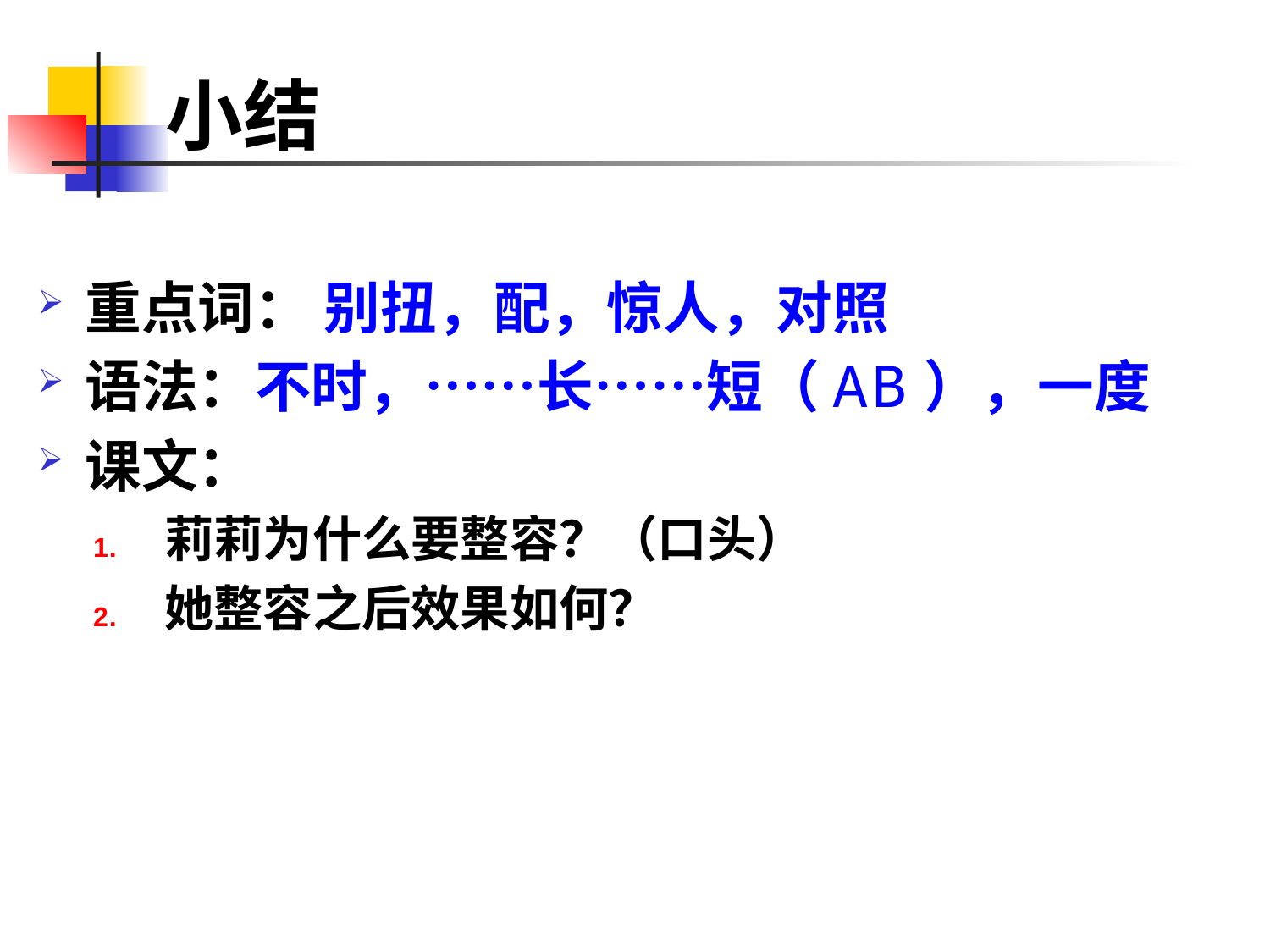

# 小结
重点词： 别扭，配，惊人，对照
语法：不时，……长……短（AB），一度
课文：
莉莉为什么要整容？（口头）
她整容之后效果如何？